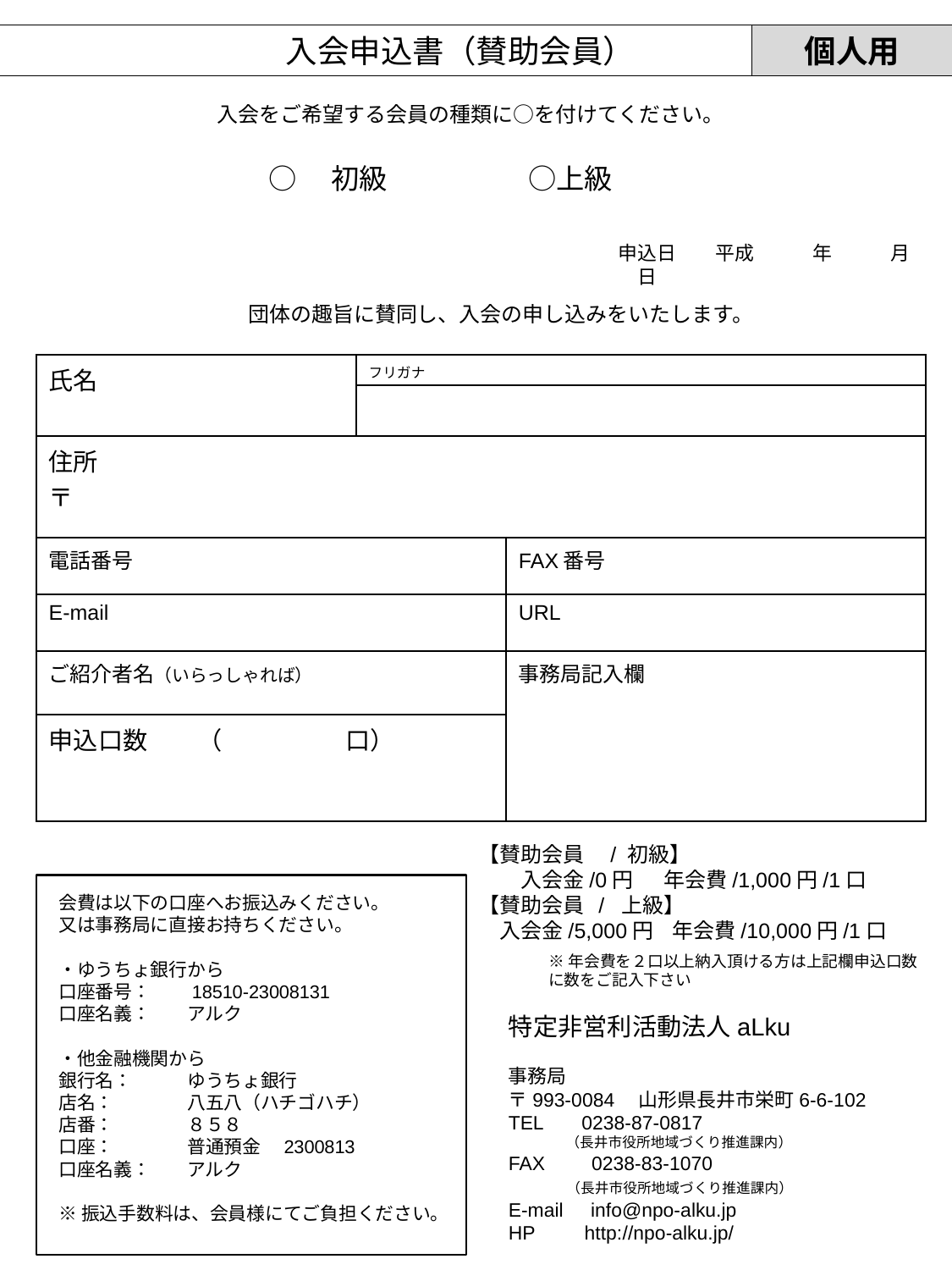

入会申込書（賛助会員）
個人用
入会をご希望する会員の種類に○を付けてください。
○　初級　　　　　○上級
申込日　　平成　　　年　　　月　　　日
団体の趣旨に賛同し、入会の申し込みをいたします。
| 氏名 | フリガナ |  |
| --- | --- | --- |
|  |  |  |
| 住所 〒 |  |  |
| 電話番号 |  | FAX番号 |
| E-mail |  | URL |
| ご紹介者名（いらっしゃれば） |  | 事務局記入欄 |
| 申込口数　　（　　　　　口） |  |  |
【賛助会員　/ 初級】
        入会金/0円 　 年会費/1,000円/1口
【賛助会員  /  上級】
　入会金/5,000円    年会費/10,000円/1口

会費は以下の口座へお振込みください。
又は事務局に直接お持ちください。

・ゆうちょ銀行から
口座番号：　　18510-23008131
口座名義：　　アルク

・他金融機関から
銀行名：　　　ゆうちょ銀行
店名：　　　　八五八（ハチゴハチ）
店番：　　　　８５８
口座：　　　　普通預金　2300813
口座名義：　　アルク

※振込手数料は、会員様にてご負担ください。

※年会費を２口以上納入頂ける方は上記欄申込口数に数をご記入下さい
特定非営利活動法人aLku

事務局
〒993-0084　山形県長井市栄町6-6-102
TEL       0238-87-0817
                 （長井市役所地域づくり推進課内）
FAX　    0238-83-1070
            （長井市役所地域づくり推進課内）
E-mail     info@npo-alku.jp
HP         http://npo-alku.jp/